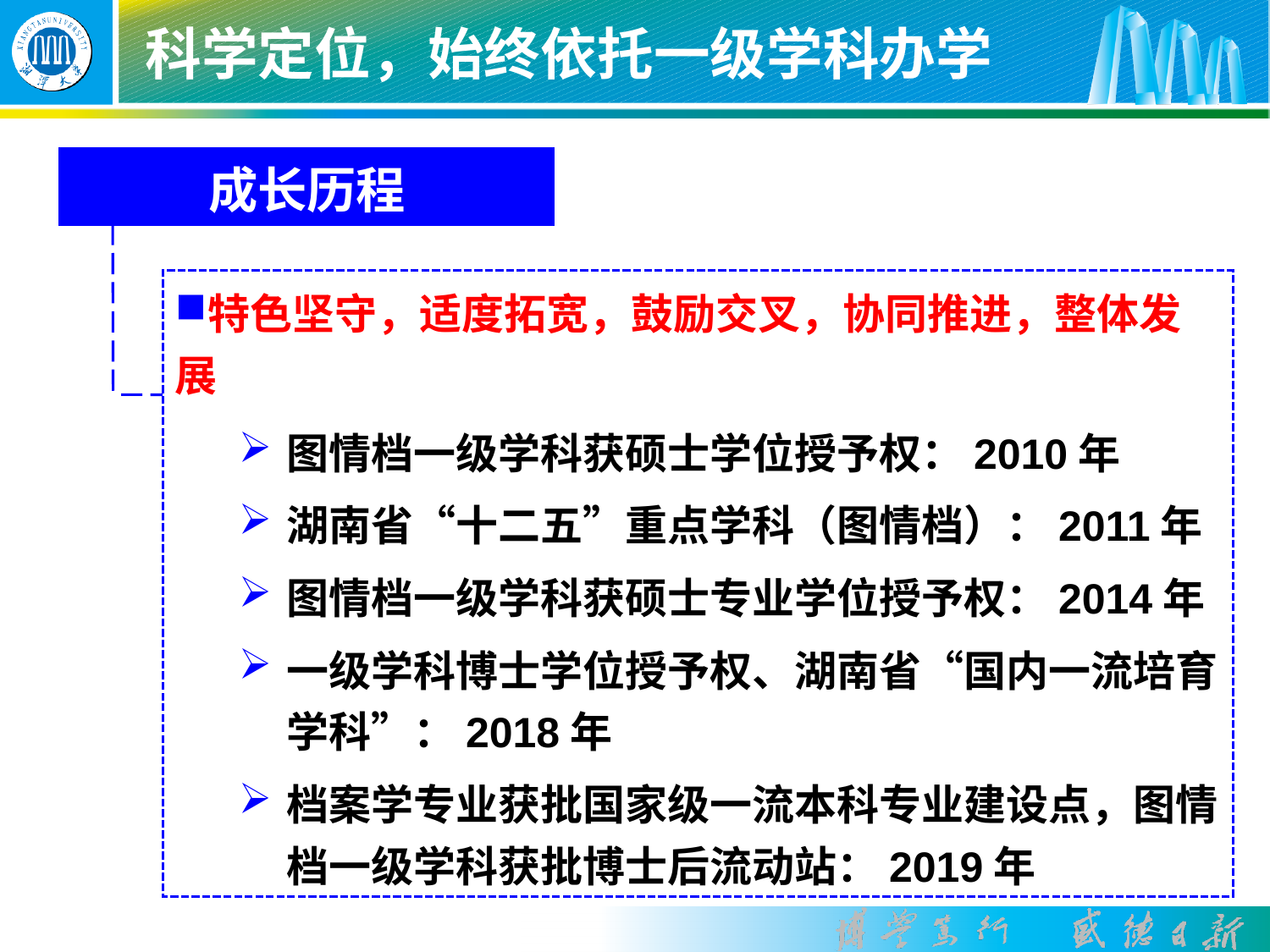

科学定位，始终依托一级学科办学
成长历程
特色坚守，适度拓宽，鼓励交叉，协同推进，整体发展
图情档一级学科获硕士学位授予权：2010年
湖南省“十二五”重点学科（图情档）：2011年
图情档一级学科获硕士专业学位授予权：2014年
一级学科博士学位授予权、湖南省“国内一流培育学科”：2018年
档案学专业获批国家级一流本科专业建设点，图情档一级学科获批博士后流动站：2019年